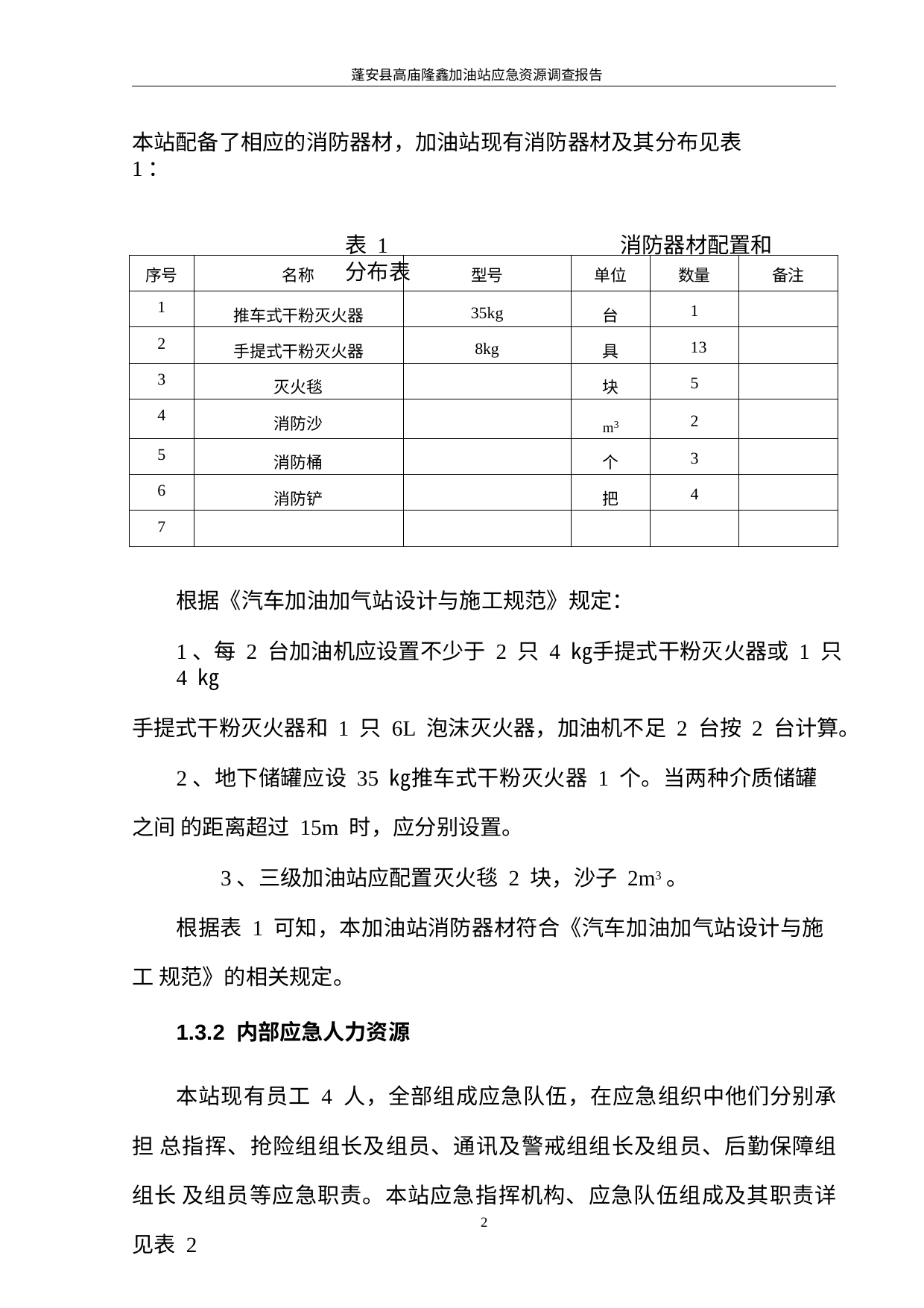

蓬安县高庙隆鑫加油站应急资源调查报告
本站配备了相应的消防器材，加油站现有消防器材及其分布见表 1：

表 1	消防器材配置和分布表
| 序号 | 名称 | 型号 | 单位 | 数量 | 备注 |
| --- | --- | --- | --- | --- | --- |
| 1 | 推车式干粉灭火器 | 35kg | 台 | 1 |  |
| 2 | 手提式干粉灭火器 | 8kg | 具 | 13 |  |
| 3 | 灭火毯 |  | 块 | 5 |  |
| 4 | 消防沙 |  | m3 | 2 |  |
| 5 | 消防桶 |  | 个 | 3 |  |
| 6 | 消防铲 |  | 把 | 4 |  |
| 7 |  |  |  |  |  |
根据《汽车加油加气站设计与施工规范》规定：

1、每 2 台加油机应设置不少于 2 只 4 ㎏手提式干粉灭火器或 1 只 4 ㎏

手提式干粉灭火器和 1 只 6L 泡沫灭火器，加油机不足 2 台按 2 台计算。
2、地下储罐应设 35 ㎏推车式干粉灭火器 1 个。当两种介质储罐之间 的距离超过 15m 时，应分别设置。

3、三级加油站应配置灭火毯 2 块，沙子 2m3。
根据表 1 可知，本加油站消防器材符合《汽车加油加气站设计与施工 规范》的相关规定。

1.3.2 内部应急人力资源
本站现有员工 4 人，全部组成应急队伍，在应急组织中他们分别承担 总指挥、抢险组组长及组员、通讯及警戒组组长及组员、后勤保障组组长 及组员等应急职责。本站应急指挥机构、应急队伍组成及其职责详见表 2
2